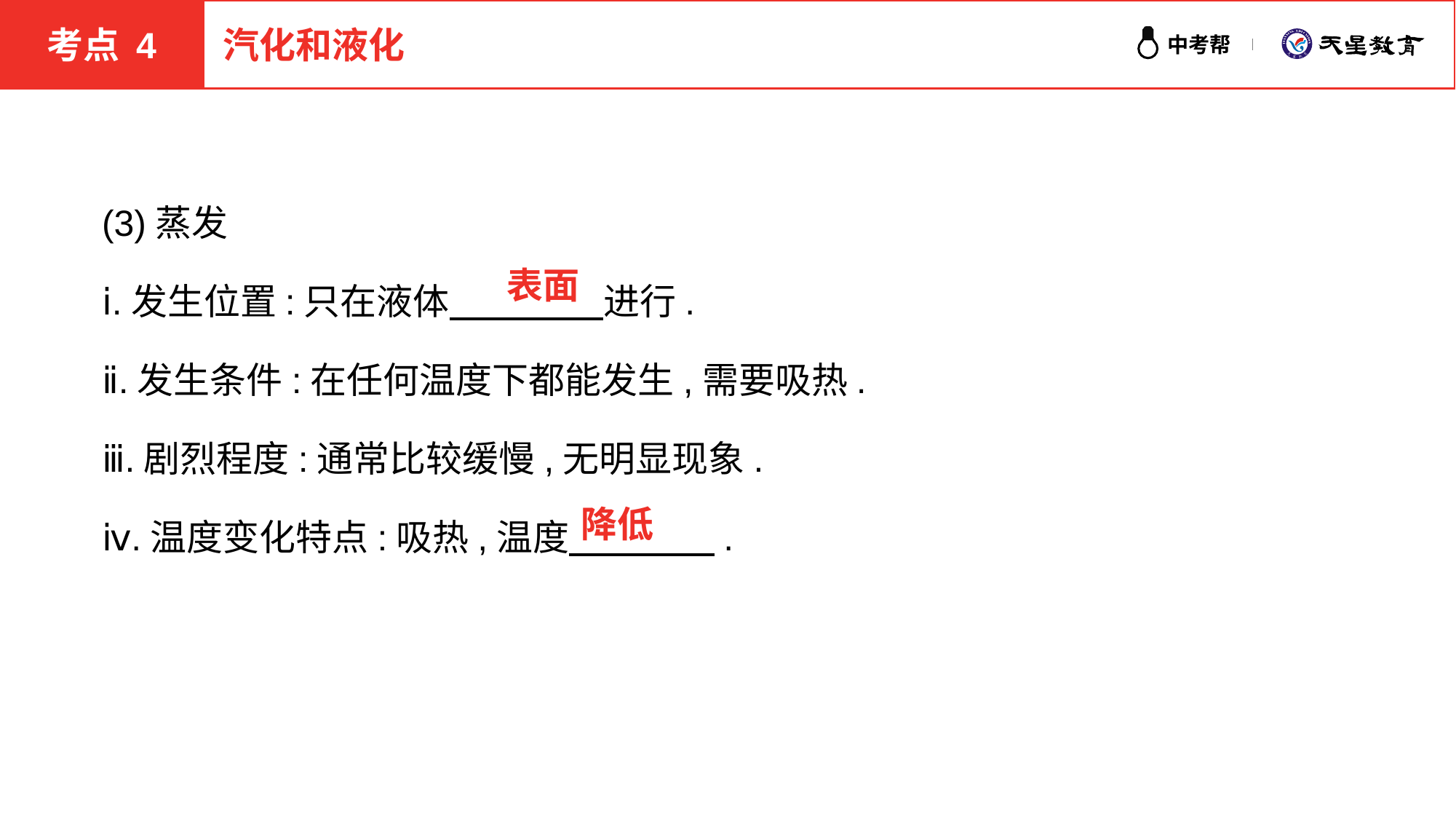

考点 4
汽化和液化
(3)蒸发
ⅰ.发生位置:只在液体 　　　　进行.
ⅱ.发生条件:在任何温度下都能发生,需要吸热.
ⅲ.剧烈程度:通常比较缓慢,无明显现象.
ⅳ.温度变化特点:吸热,温度　　　　.
表面
降低